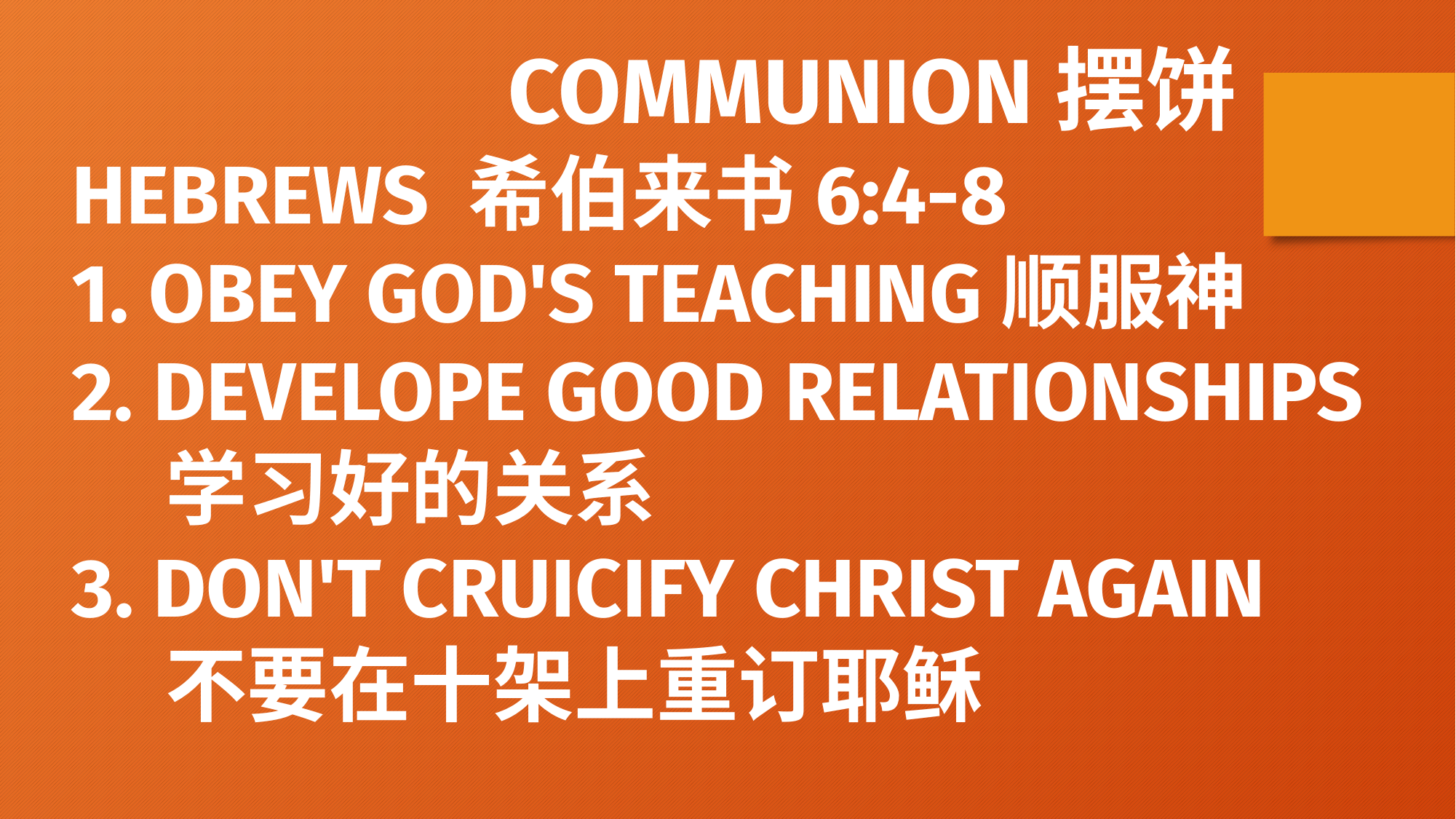

COMMUNION摆饼
HEBREWS 希伯来书6:4-8
1. OBEY GOD'S TEACHING顺服神
2. DEVELOPE GOOD RELATIONSHIPS
    学习好的关系
3. DON'T CRUICIFY CHRIST AGAIN
    不要在十架上重订耶稣